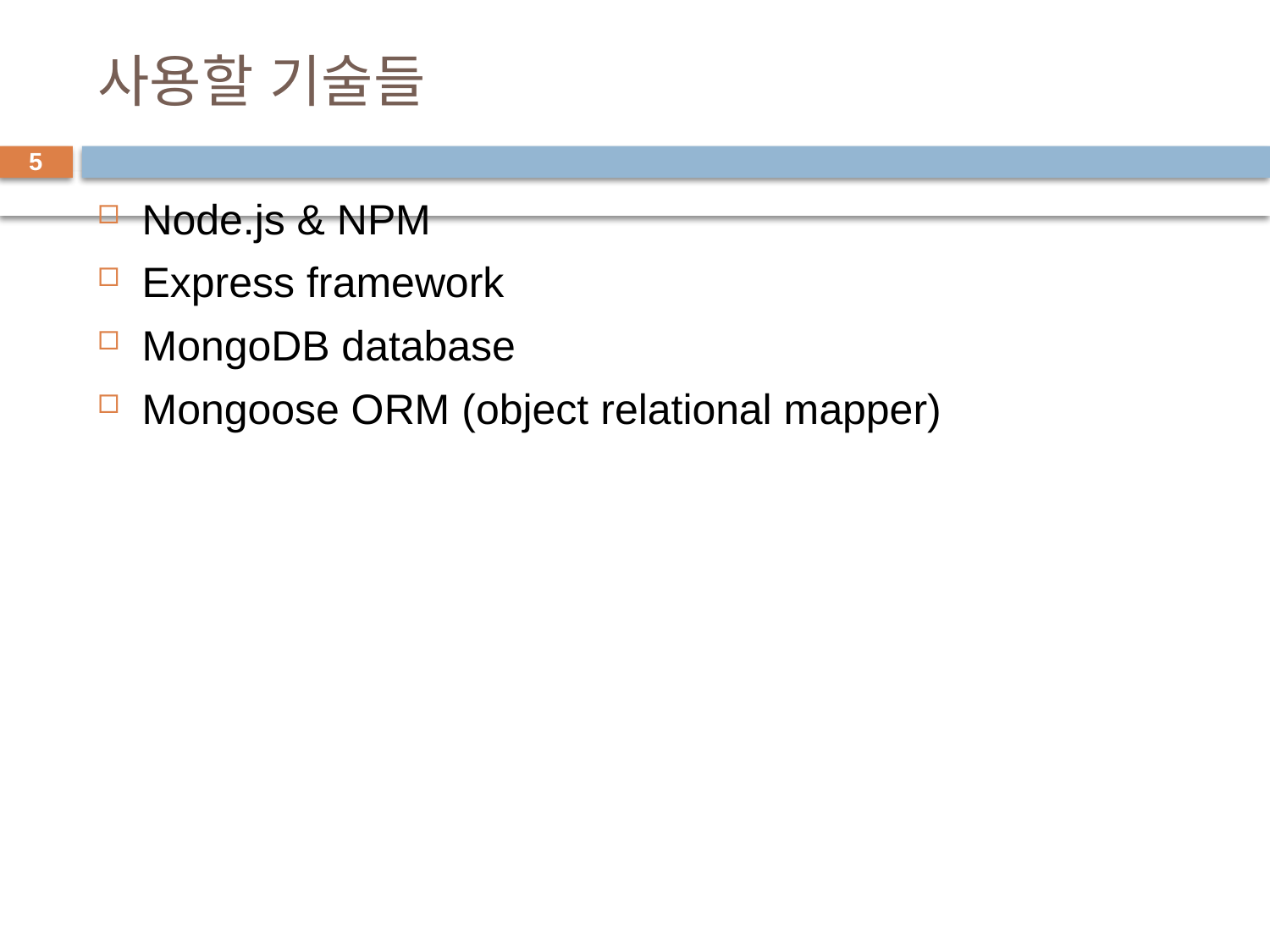

# 사용할 기술들
5
Node.js & NPM
Express framework
MongoDB database
Mongoose ORM (object relational mapper)